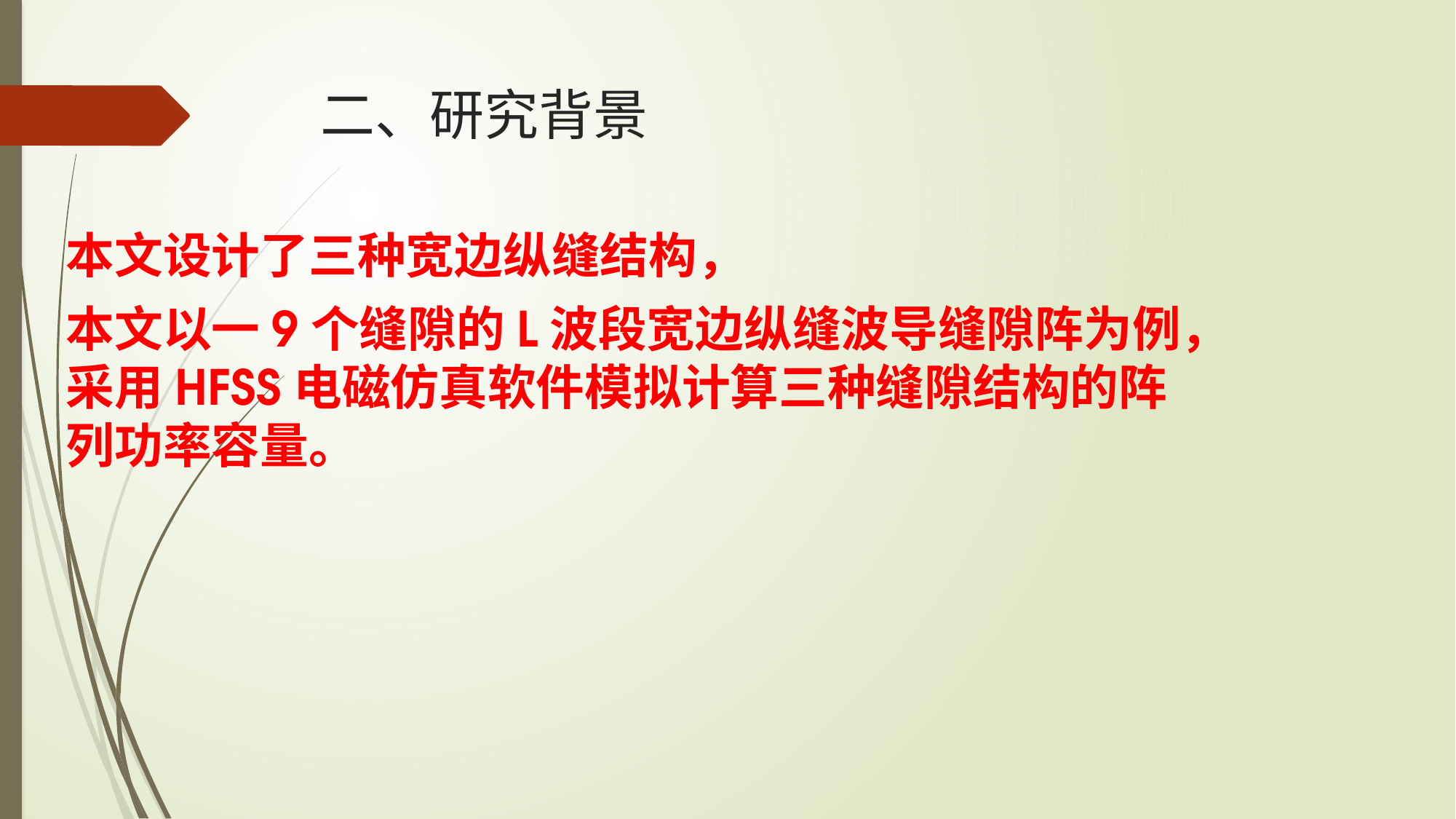

# 二、研究背景
本文设计了三种宽边纵缝结构，
本文以一9个缝隙的L波段宽边纵缝波导缝隙阵为例，采用HFSS电磁仿真软件模拟计算三种缝隙结构的阵列功率容量。